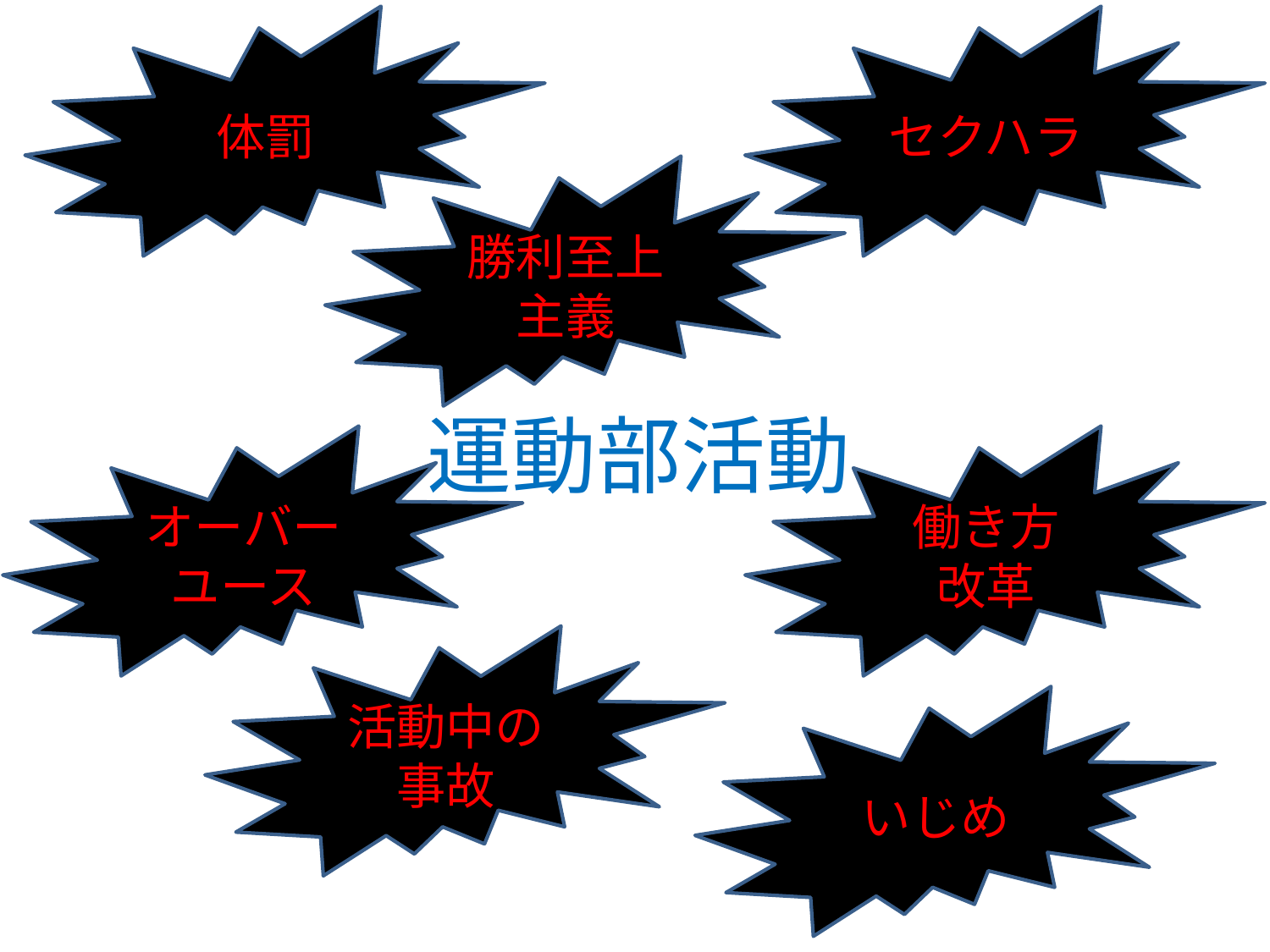

体罰
セクハラ
勝利至上主義
運動部活動
オーバーユース
働き方
改革
活動中の事故
いじめ